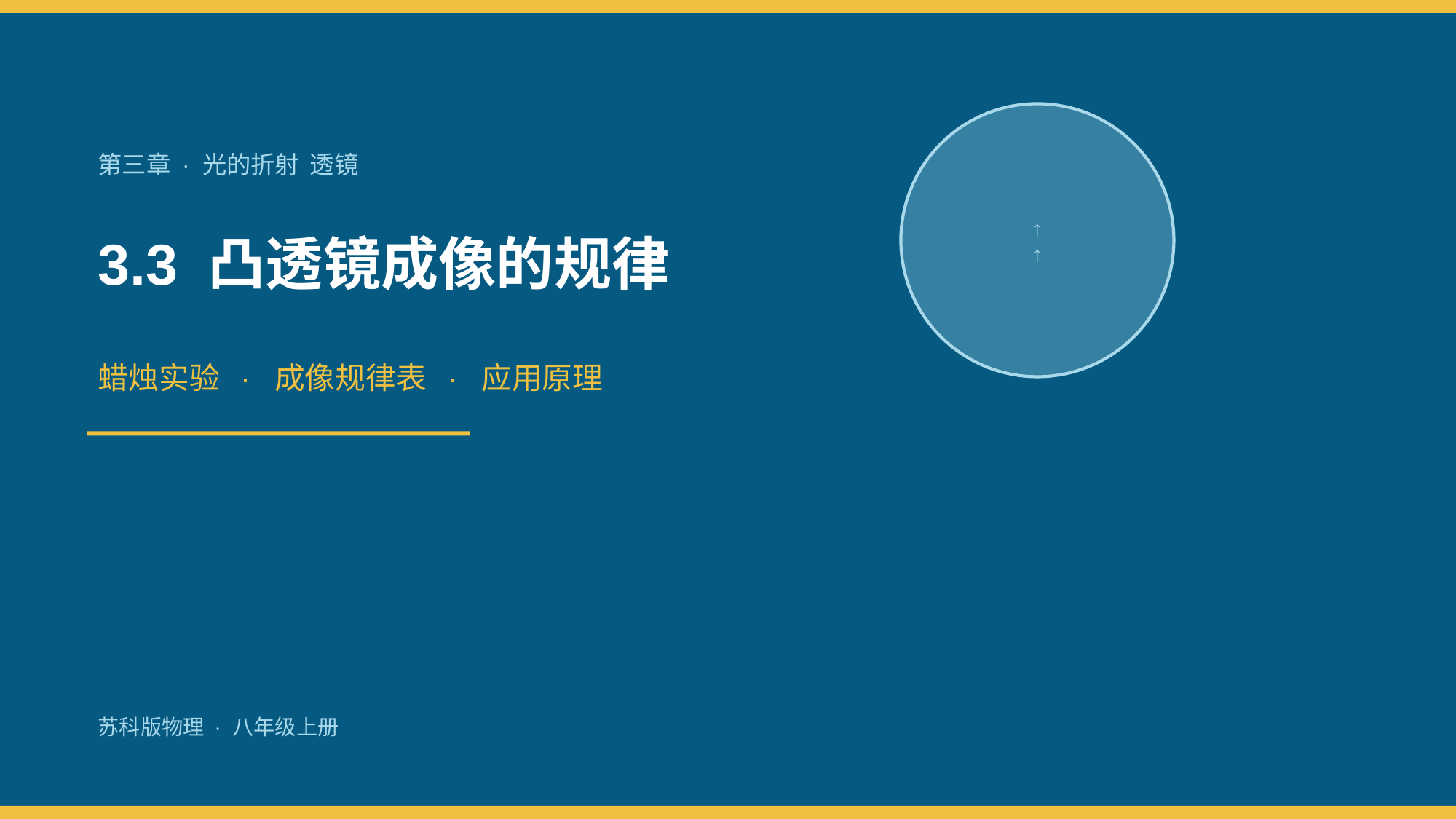

第三章 · 光的折射  透镜
3.3 凸透镜成像的规律
↑
↑
蜡烛实验  ·  成像规律表  ·  应用原理

苏科版物理 · 八年级上册